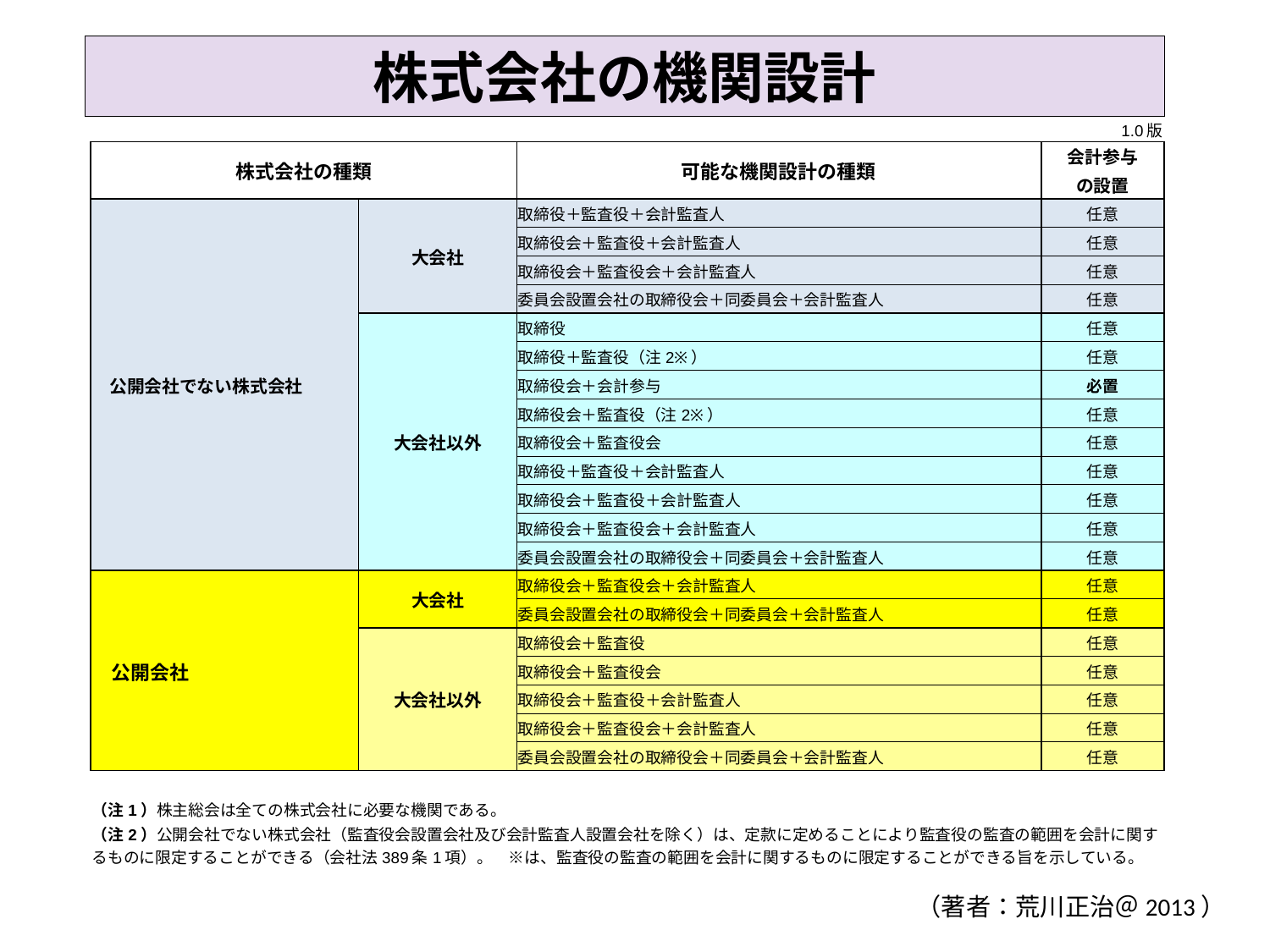

# 株式会社の機関設計
|  |  |  |  | 1.0版 |  |
| --- | --- | --- | --- | --- | --- |
|  | 株式会社の種類 |  | 可能な機関設計の種類 | 会計参与 |  |
|  |  |  |  | の設置 |  |
|  | 公開会社でない株式会社 | 大会社 | 取締役＋監査役＋会計監査人 | 任意 |  |
|  |  |  | 取締役会＋監査役＋会計監査人 | 任意 |  |
|  |  |  | 取締役会＋監査役会＋会計監査人 | 任意 |  |
|  |  |  | 委員会設置会社の取締役会＋同委員会＋会計監査人 | 任意 |  |
|  |  | 大会社以外 | 取締役 | 任意 |  |
|  |  |  | 取締役＋監査役（注2※） | 任意 |  |
|  |  |  | 取締役会＋会計参与 | 必置 |  |
|  |  |  | 取締役会＋監査役（注2※） | 任意 |  |
|  |  |  | 取締役会＋監査役会 | 任意 |  |
|  |  |  | 取締役＋監査役＋会計監査人 | 任意 |  |
|  |  |  | 取締役会＋監査役＋会計監査人 | 任意 |  |
|  |  |  | 取締役会＋監査役会＋会計監査人 | 任意 |  |
|  |  |  | 委員会設置会社の取締役会＋同委員会＋会計監査人 | 任意 |  |
|  | 公開会社 | 大会社 | 取締役会＋監査役会＋会計監査人 | 任意 |  |
|  |  |  | 委員会設置会社の取締役会＋同委員会＋会計監査人 | 任意 |  |
|  |  | 大会社以外 | 取締役会＋監査役 | 任意 |  |
|  |  |  | 取締役会＋監査役会 | 任意 |  |
|  |  |  | 取締役会＋監査役＋会計監査人 | 任意 |  |
|  |  |  | 取締役会＋監査役会＋会計監査人 | 任意 |  |
|  |  |  | 委員会設置会社の取締役会＋同委員会＋会計監査人 | 任意 |  |
|  |  |  |  |  |  |
|  | （注1）株主総会は全ての株式会社に必要な機関である。 |  |  |  |  |
|  | （注2）公開会社でない株式会社（監査役会設置会社及び会計監査人設置会社を除く）は、定款に定めることにより監査役の監査の範囲を会計に関するものに限定することができる（会社法389条1項）。　※は、監査役の監査の範囲を会計に関するものに限定することができる旨を示している。 |  |  |  |  |
（著者：荒川正治＠2013）